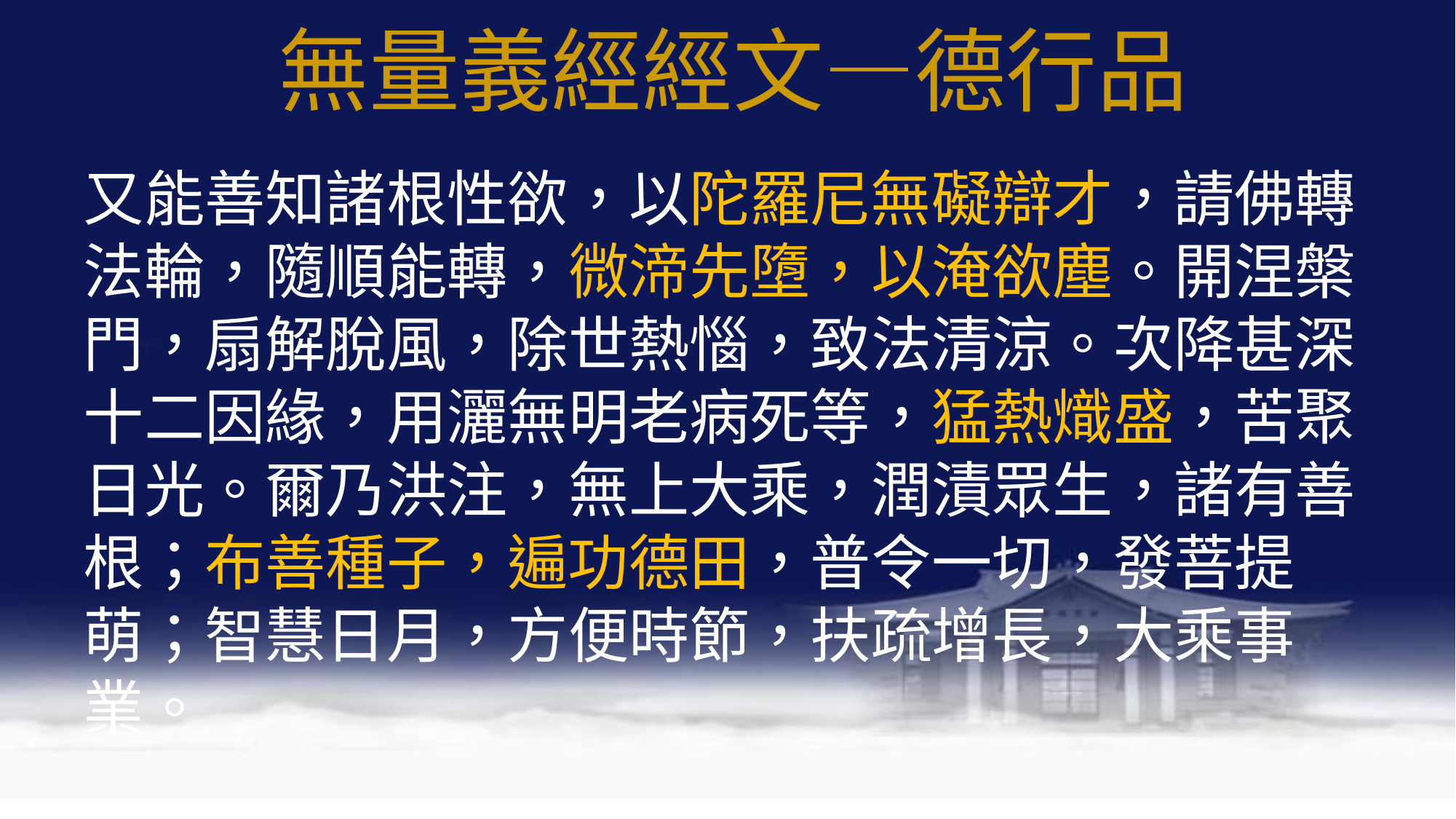

# 無量義經經文—德行品
又能善知諸根性欲，以陀羅尼無礙辯才，請佛轉法輪，隨順能轉，微渧先墮，以淹欲塵。開涅槃門，扇解脫風，除世熱惱，致法清涼。次降甚深十二因緣，用灑無明老病死等，猛熱熾盛，苦聚日光。爾乃洪注，無上大乘，潤漬眾生，諸有善根；布善種子，遍功德田，普令一切，發菩提萌；智慧日月，方便時節，扶疏增長，大乘事業。